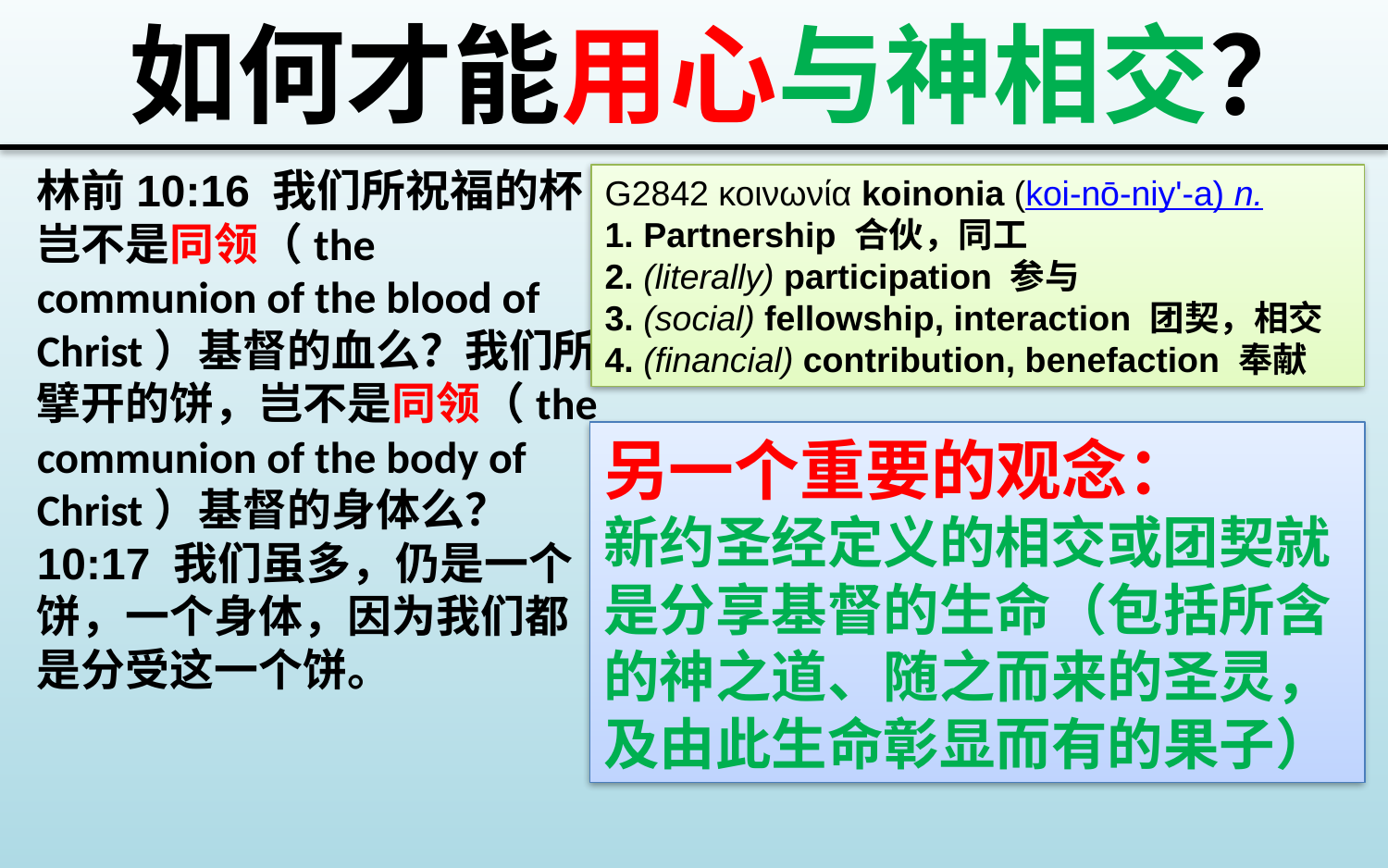

如何才能用心与神相交？
林前10:16 我们所祝福的杯，岂不是同领（the communion of the blood of Christ）基督的血么？我们所擘开的饼，岂不是同领（the communion of the body of Christ）基督的身体么？10:17 我们虽多，仍是一个饼，一个身体，因为我们都是分受这一个饼。
G2842 κοινωνία koinonia (koi-nō-niy'-a) n.
1. Partnership 合伙，同工
2. (literally) participation 参与
3. (social) fellowship, interaction 团契，相交
4. (financial) contribution, benefaction 奉献
另一个重要的观念：
新约圣经定义的相交或团契就是分享基督的生命（包括所含的神之道、随之而来的圣灵，及由此生命彰显而有的果子）